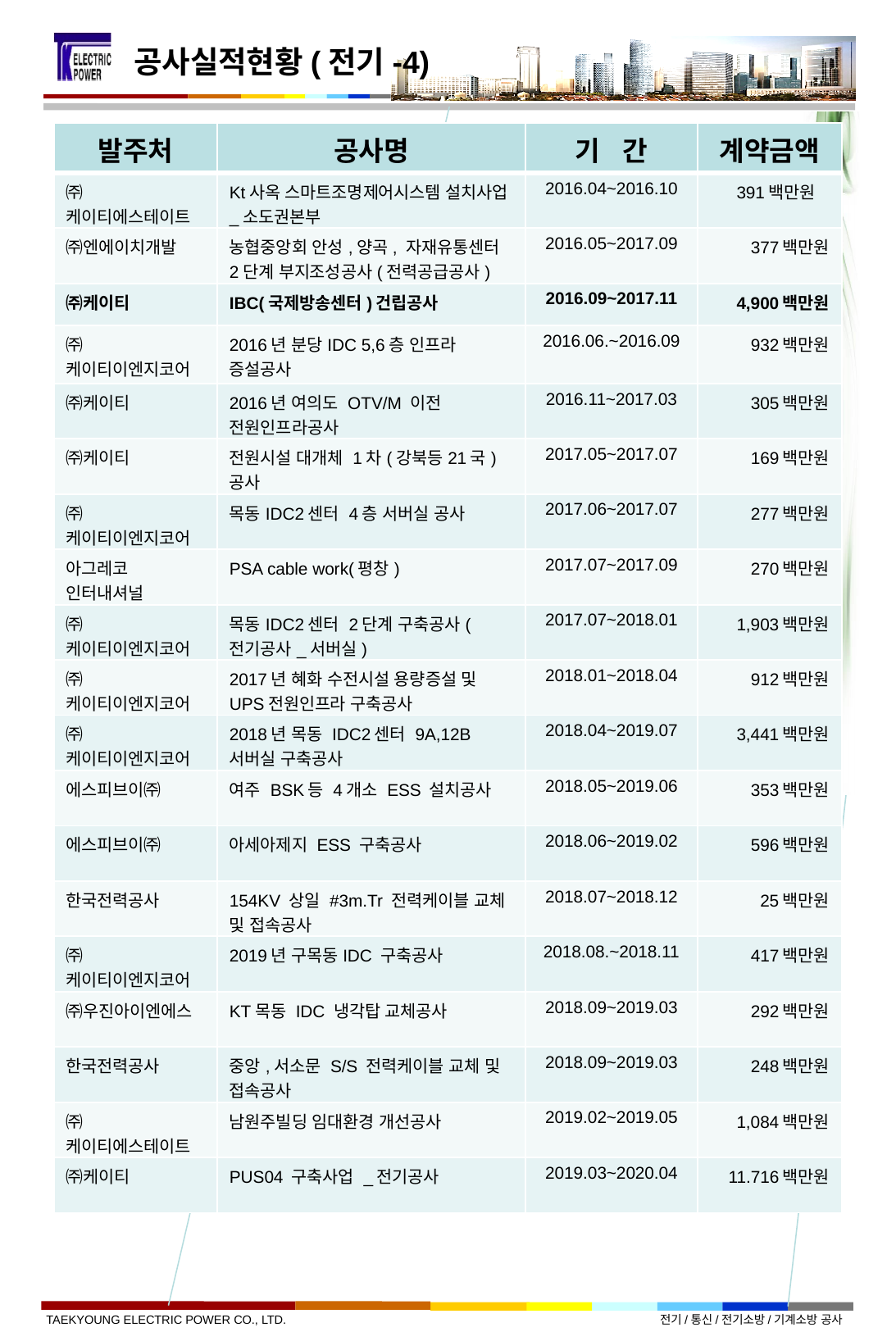

공사실적현황(전기-4)
| 발주처 | 공사명 | 기 간 | 계약금액 |
| --- | --- | --- | --- |
| ㈜케이티에스테이트 | Kt사옥 스마트조명제어시스템 설치사업\_소도권본부 | 2016.04~2016.10 | 391백만원 |
| ㈜엔에이치개발 | 농협중앙회 안성,양곡, 자재유통센터 2단계 부지조성공사(전력공급공사) | 2016.05~2017.09 | 377백만원 |
| ㈜케이티 | IBC(국제방송센터)건립공사 | 2016.09~2017.11 | 4,900백만원 |
| ㈜케이티이엔지코어 | 2016년 분당IDC 5,6층 인프라 증설공사 | 2016.06.~2016.09 | 932백만원 |
| ㈜케이티 | 2016년 여의도 OTV/M 이전 전원인프라공사 | 2016.11~2017.03 | 305백만원 |
| ㈜케이티 | 전원시설 대개체 1차(강북등21국)공사 | 2017.05~2017.07 | 169백만원 |
| ㈜케이티이엔지코어 | 목동IDC2센터 4층 서버실 공사 | 2017.06~2017.07 | 277백만원 |
| 아그레코 인터내셔널 | PSA cable work(평창) | 2017.07~2017.09 | 270백만원 |
| ㈜케이티이엔지코어 | 목동IDC2센터 2단계 구축공사(전기공사\_서버실) | 2017.07~2018.01 | 1,903백만원 |
| ㈜케이티이엔지코어 | 2017년 혜화 수전시설 용량증설 및 UPS전원인프라 구축공사 | 2018.01~2018.04 | 912백만원 |
| ㈜케이티이엔지코어 | 2018년 목동 IDC2센터 9A,12B 서버실 구축공사 | 2018.04~2019.07 | 3,441백만원 |
| 에스피브이㈜ | 여주 BSK등 4개소 ESS 설치공사 | 2018.05~2019.06 | 353백만원 |
| 에스피브이㈜ | 아세아제지 ESS 구축공사 | 2018.06~2019.02 | 596백만원 |
| 한국전력공사 | 154KV 상일 #3m.Tr 전력케이블 교체 및 접속공사 | 2018.07~2018.12 | 25백만원 |
| ㈜케이티이엔지코어 | 2019년 구목동IDC 구축공사 | 2018.08.~2018.11 | 417백만원 |
| ㈜우진아이엔에스 | KT목동 IDC 냉각탑 교체공사 | 2018.09~2019.03 | 292백만원 |
| 한국전력공사 | 중앙,서소문 S/S 전력케이블 교체 및 접속공사 | 2018.09~2019.03 | 248백만원 |
| ㈜케이티에스테이트 | 남원주빌딩 임대환경 개선공사 | 2019.02~2019.05 | 1,084백만원 |
| ㈜케이티 | PUS04 구축사업 \_전기공사 | 2019.03~2020.04 | 11.716백만원 |